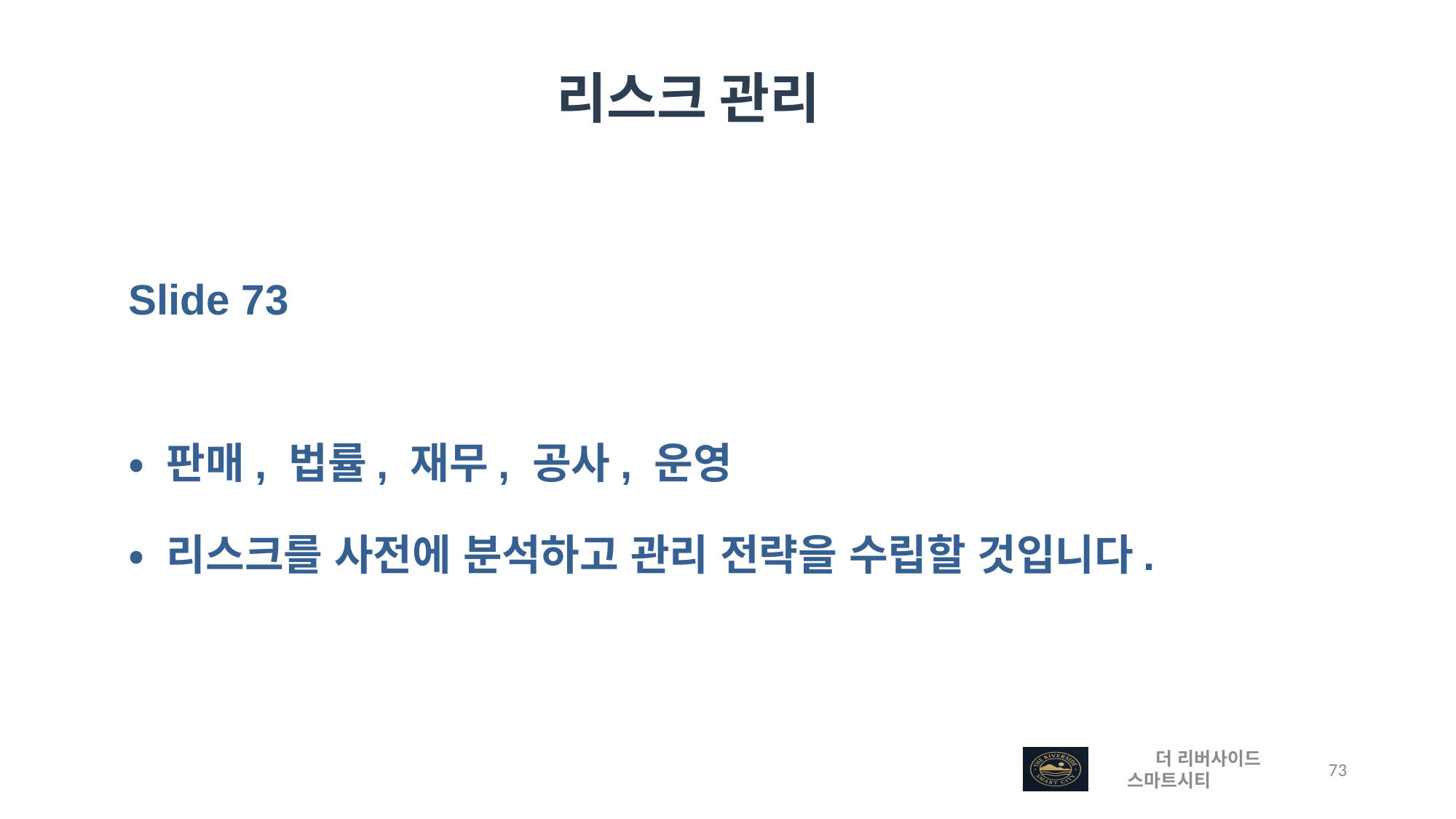

리스크 관리
Slide 73

• 판매, 법률, 재무, 공사, 운영
• 리스크를 사전에 분석하고 관리 전략을 수립할 것입니다.
             더 리버사이드 스마트시티
  73